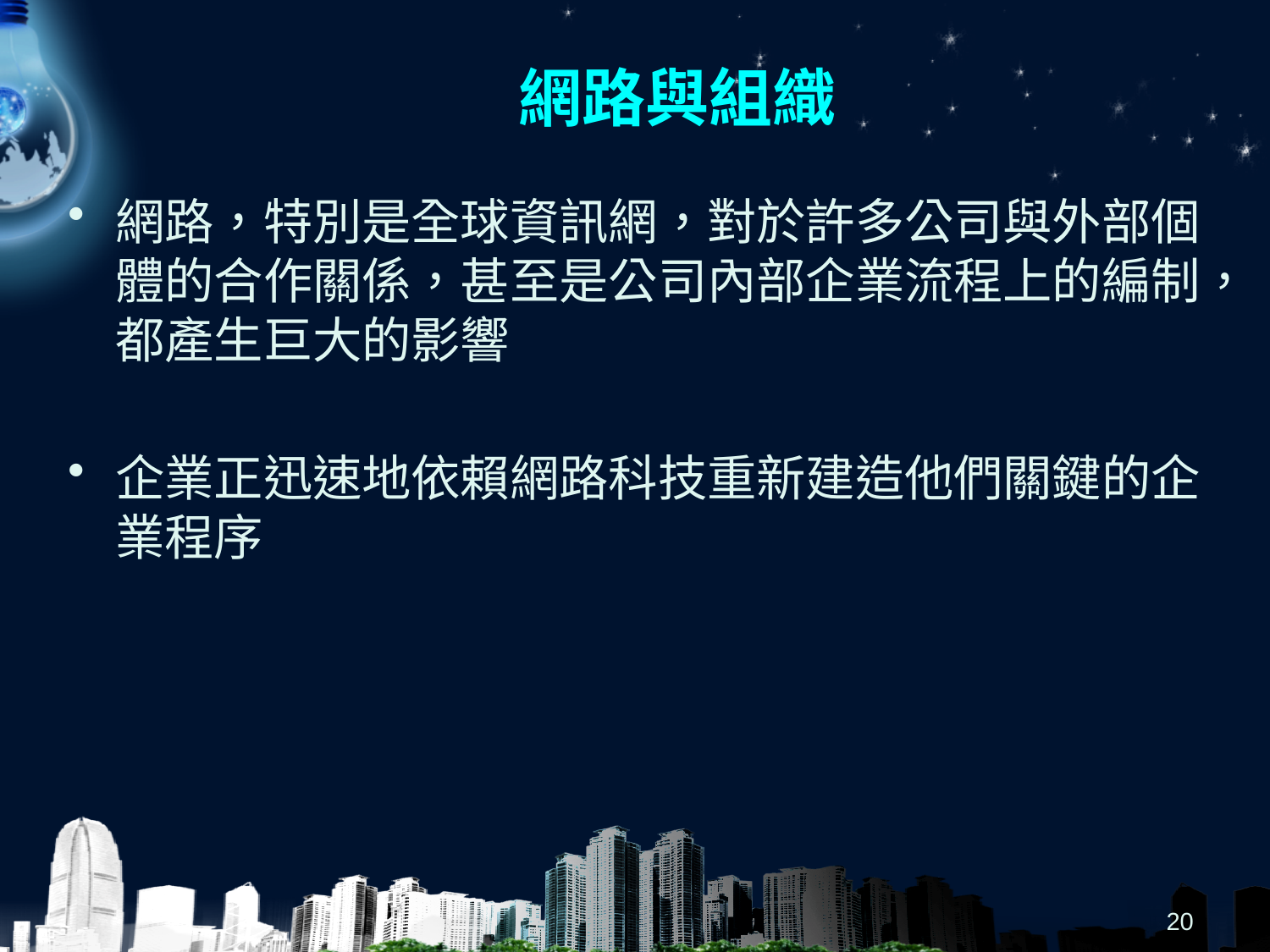

# 網路與組織
網路，特別是全球資訊網，對於許多公司與外部個體的合作關係，甚至是公司內部企業流程上的編制，都產生巨大的影響

企業正迅速地依賴網路科技重新建造他們關鍵的企業程序
20